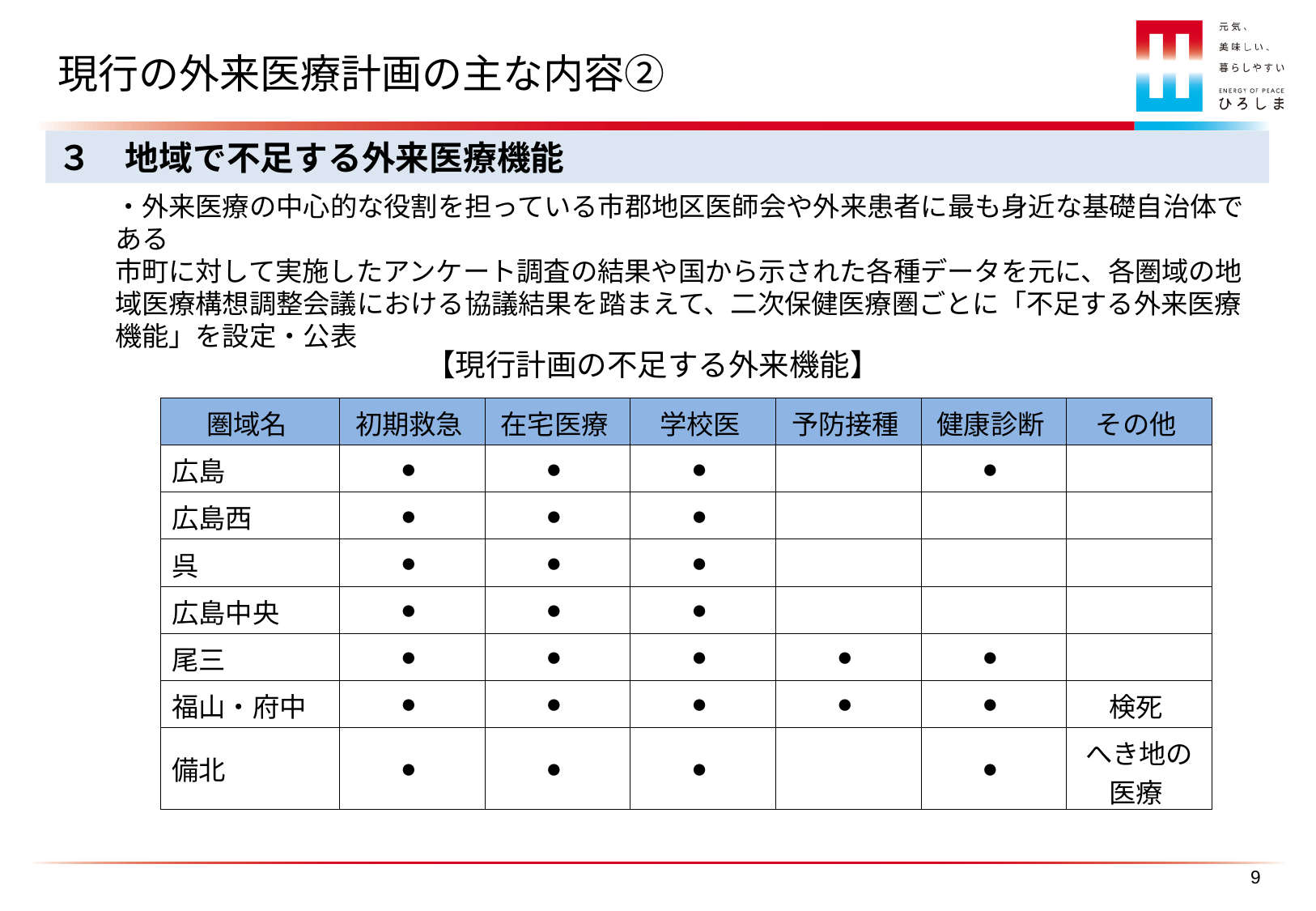

現行の外来医療計画の主な内容②
３　地域で不足する外来医療機能

・外来医療の中心的な役割を担っている市郡地区医師会や外来患者に最も身近な基礎自治体である
市町に対して実施したアンケート調査の結果や国から示された各種データを元に、各圏域の地域医療構想調整会議における協議結果を踏まえて、二次保健医療圏ごとに「不足する外来医療機能」を設定・公表
【現行計画の不足する外来機能】
| 圏域名 | 初期救急 | 在宅医療 | 学校医 | 予防接種 | 健康診断 | その他 |
| --- | --- | --- | --- | --- | --- | --- |
| 広島 | ● | ● | ● |  | ● |  |
| 広島西 | ● | ● | ● |  |  |  |
| 呉 | ● | ● | ● |  |  |  |
| 広島中央 | ● | ● | ● |  |  |  |
| 尾三 | ● | ● | ● | ● | ● |  |
| 福山・府中 | ● | ● | ● | ● | ● | 検死 |
| 備北 | ● | ● | ● |  | ● | へき地の医療 |